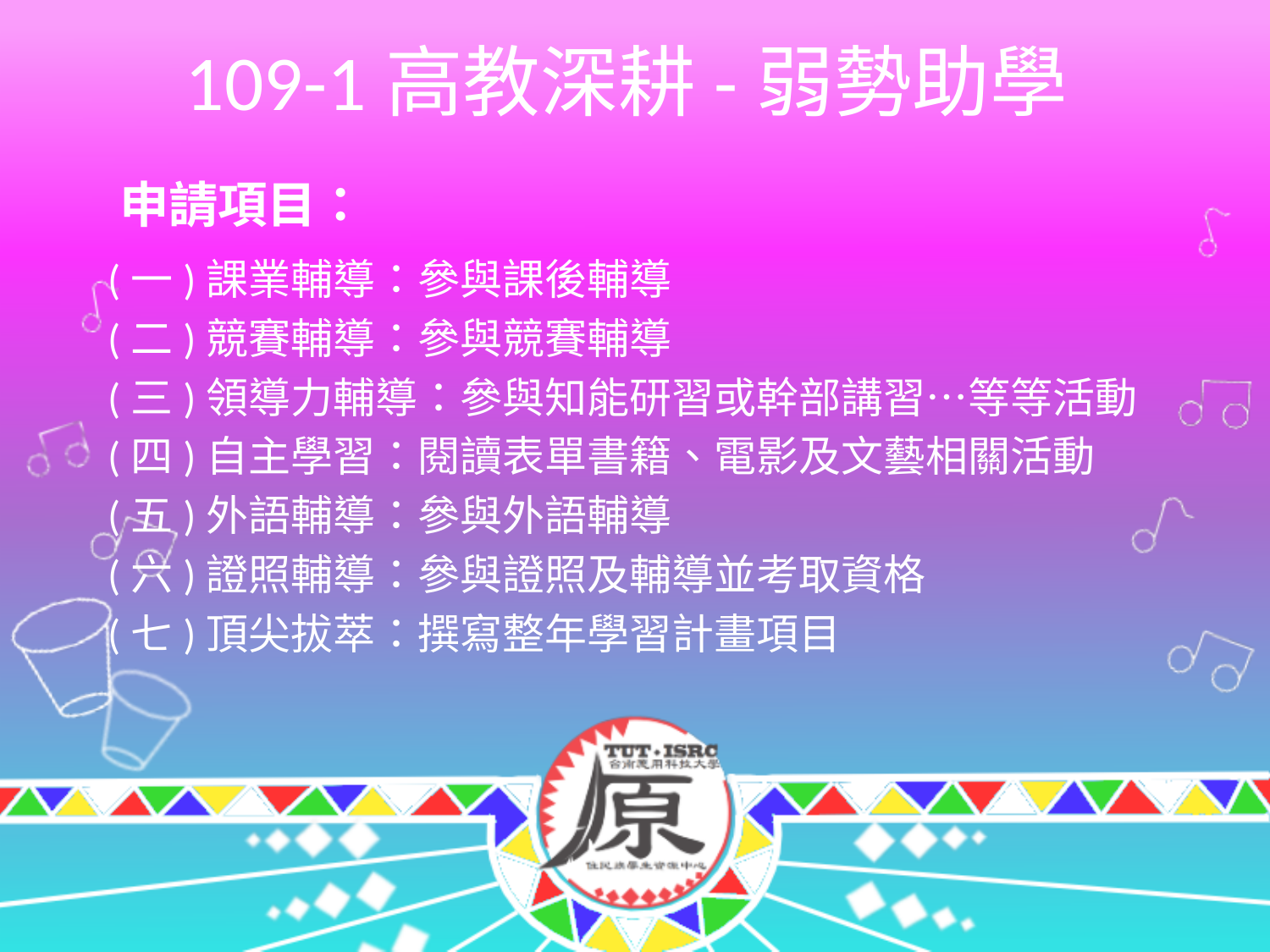

# 109-1高教深耕-弱勢助學
​申請項目：
(一)課業輔導：參與課後輔導
(二)競賽輔導：參與競賽輔導
(三)領導力輔導：參與知能研習或幹部講習…等等活動
(四)自主學習：閱讀表單書籍、電影及文藝相關活動
(五)外語輔導：參與外語輔導
(六)證照輔導：參與證照及輔導並考取資格
(七)頂尖拔萃：撰寫整年學習計畫項目